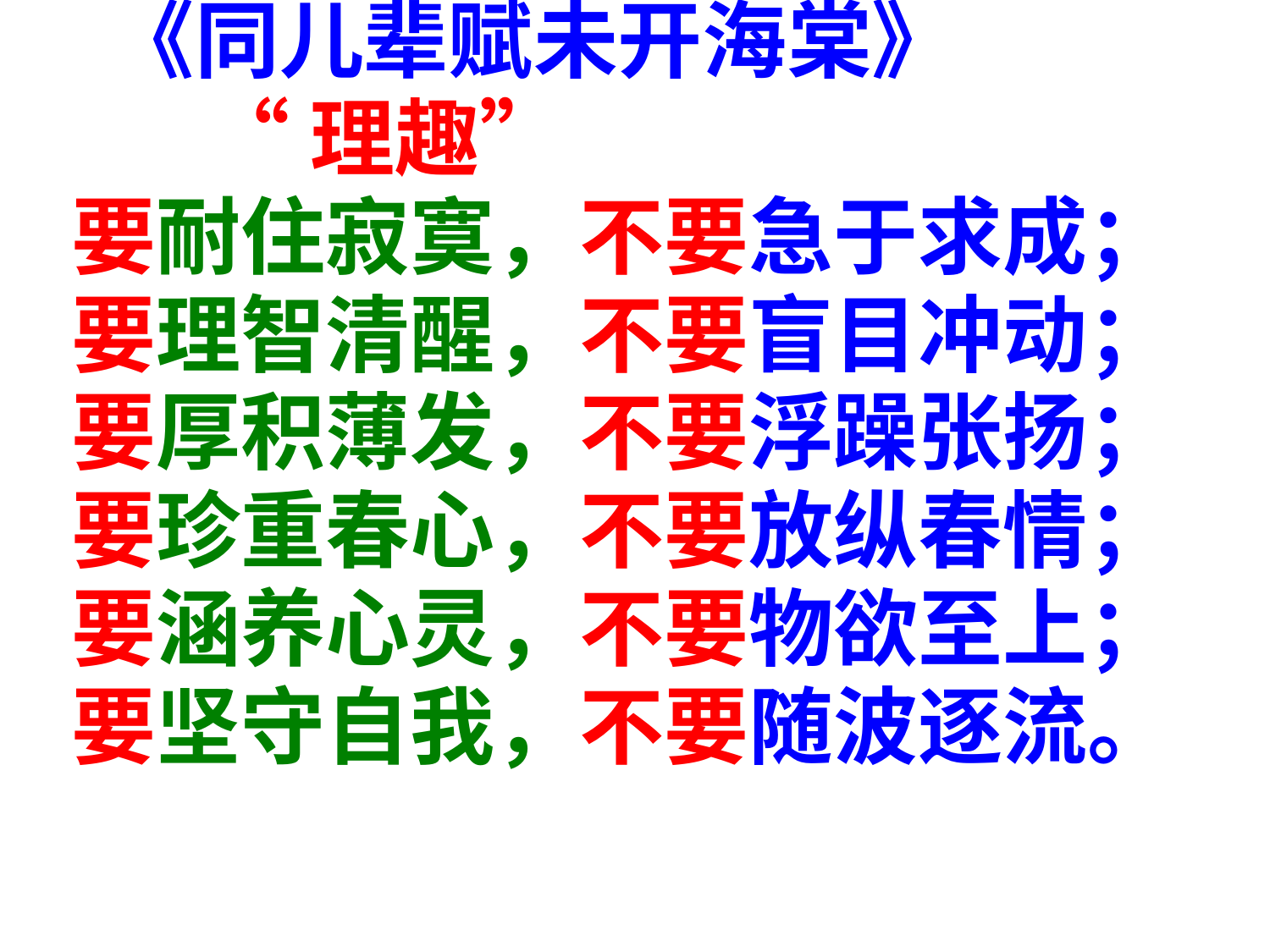

《同儿辈赋未开海棠》
          “理趣”
  要耐住寂寞，不要急于求成；
  要理智清醒，不要盲目冲动；
  要厚积薄发，不要浮躁张扬；
  要珍重春心，不要放纵春情；
  要涵养心灵，不要物欲至上；
  要坚守自我，不要随波逐流。